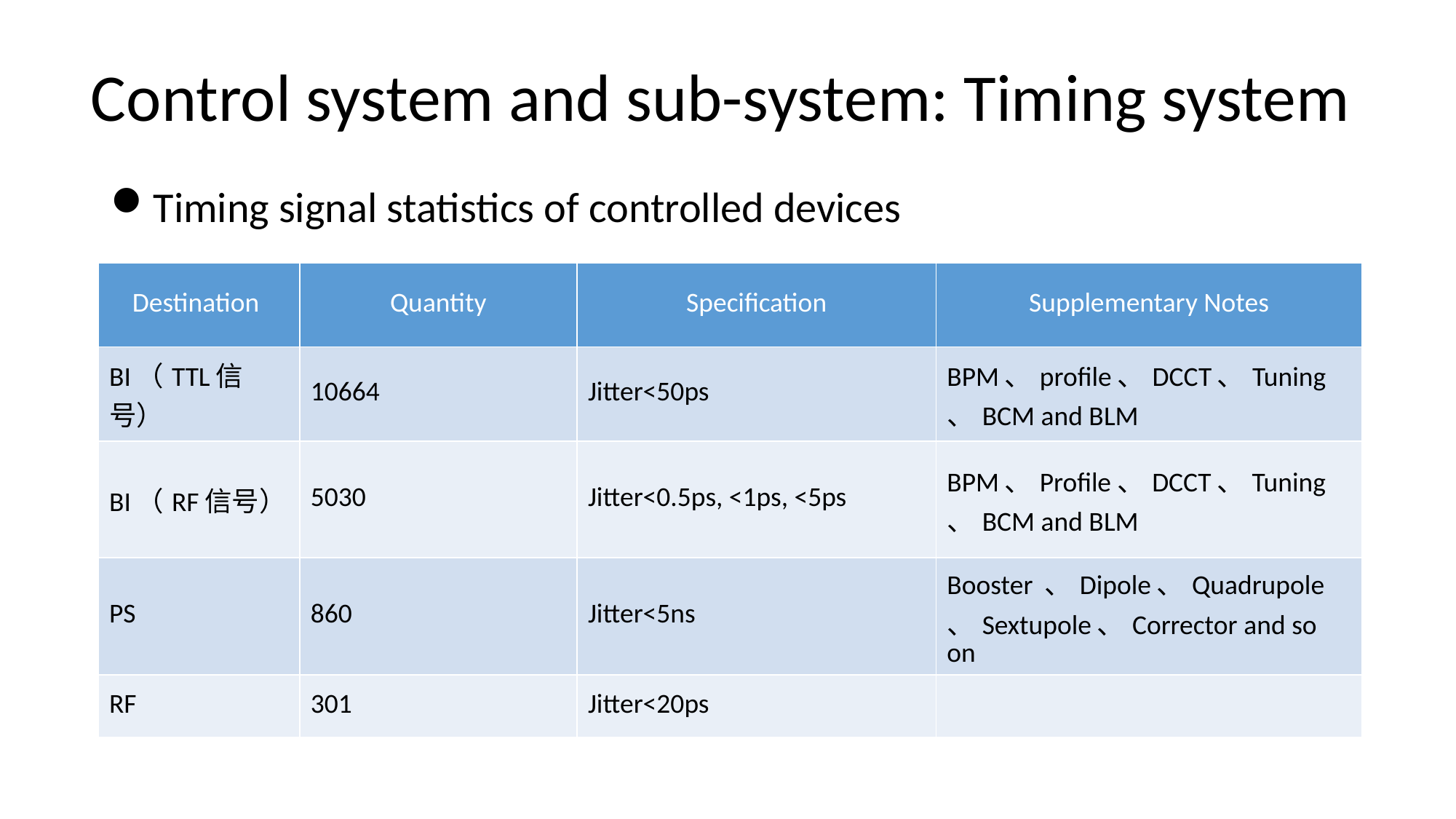

# Control system and sub-system: Timing system
Timing signal statistics of controlled devices
| Destination | Quantity | Specification | Supplementary Notes |
| --- | --- | --- | --- |
| BI（TTL信号） | 10664 | Jitter<50ps | BPM、profile、DCCT、Tuning、BCM and BLM |
| BI（RF信号） | 5030 | Jitter<0.5ps, <1ps, <5ps | BPM、Profile、DCCT、Tuning、BCM and BLM |
| PS | 860 | Jitter<5ns | Booster 、Dipole、Quadrupole、Sextupole、Corrector and so on |
| RF | 301 | Jitter<20ps |  |